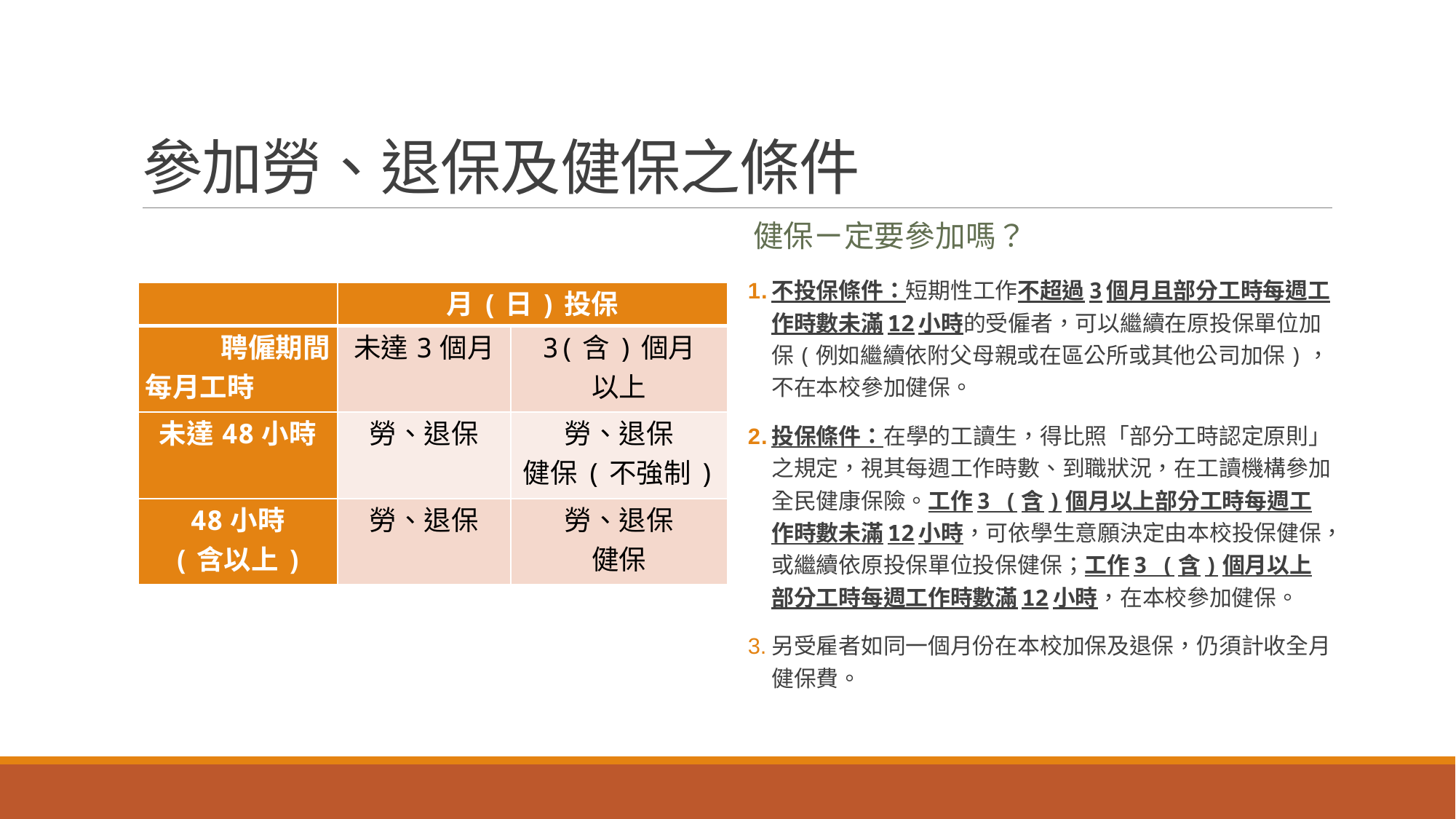

# 參加勞、退保及健保之條件
健保ㄧ定要參加嗎？

不投保條件：短期性工作不超過3個月且部分工時每週工作時數未滿12小時的受僱者，可以繼續在原投保單位加保(例如繼續依附父母親或在區公所或其他公司加保)，不在本校參加健保。
投保條件：在學的工讀生，得比照「部分工時認定原則」之規定，視其每週工作時數、到職狀況，在工讀機構參加全民健康保險。工作3 (含)個月以上部分工時每週工作時數未滿12小時，可依學生意願決定由本校投保健保，或繼續依原投保單位投保健保；工作3 (含)個月以上部分工時每週工作時數滿12小時，在本校參加健保。
另受雇者如同一個月份在本校加保及退保，仍須計收全月健保費。

|  | 月(日)投保 |  |
| --- | --- | --- |
| 聘僱期間 每月工時 | 未達3個月 | 3(含)個月 以上 |
| 未達48小時 | 勞、退保 | 勞、退保 健保(不強制) |
| 48小時 (含以上) | 勞、退保 | 勞、退保 健保 |